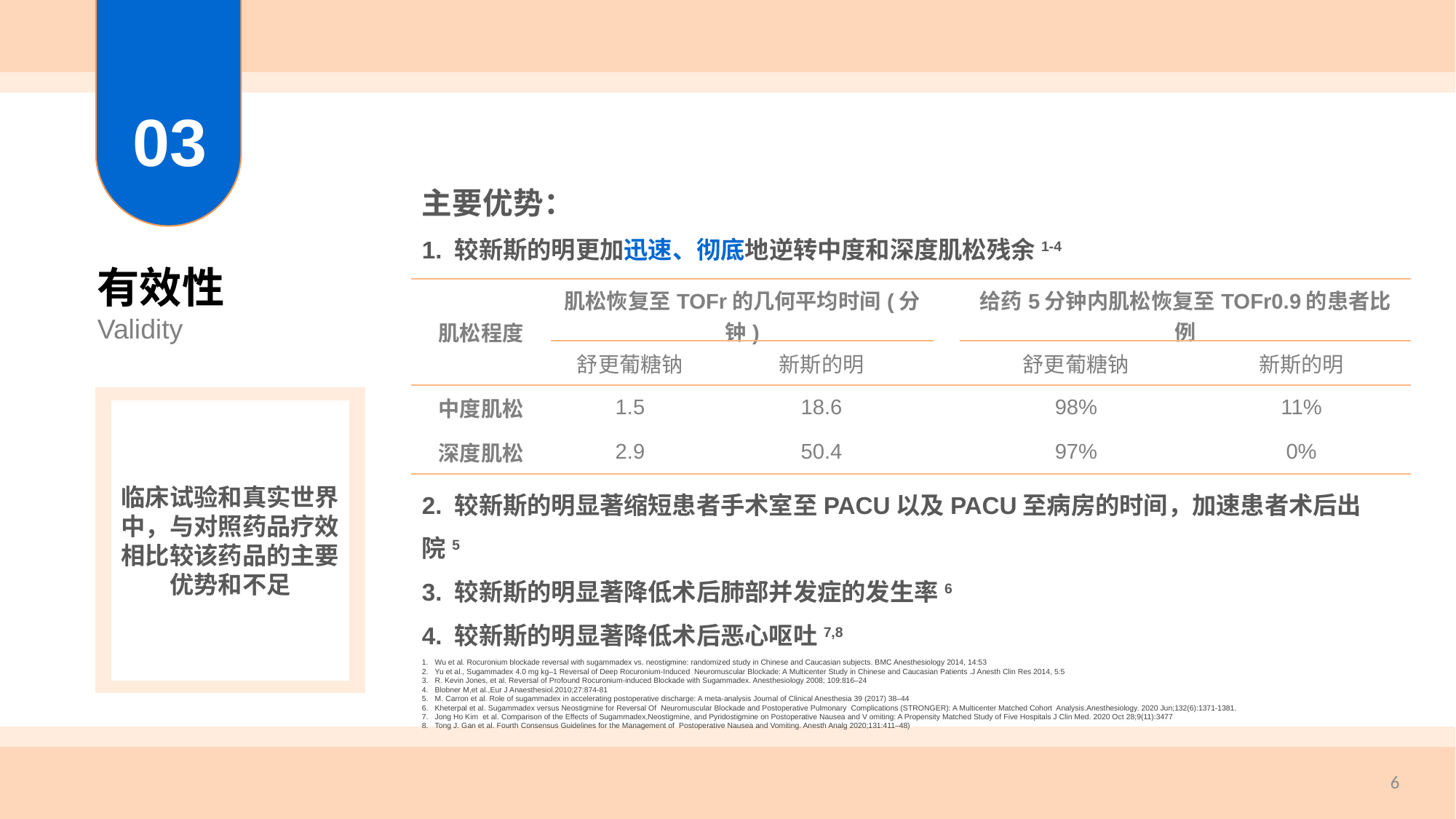

03
主要优势：
1. 较新斯的明更加迅速、彻底地逆转中度和深度肌松残余1-4
有效性
Validity
| 肌松程度 | 肌松恢复至TOFr的几何平均时间(分钟) |  |  | 给药5分钟内肌松恢复至TOFr0.9的患者比例 |  |
| --- | --- | --- | --- | --- | --- |
| 肌松程度 | 舒更葡糖钠 | 新斯的明 |  | 舒更葡糖钠 | 新斯的明 |
| 中度肌松 | 1.5 | 18.6 |  | 98% | 11% |
| 深度肌松 | 2.9 | 50.4 |  | 97% | 0% |

临床试验和真实世界中，与对照药品疗效相比较该药品的主要优势和不足
2. 较新斯的明显著缩短患者手术室至PACU以及PACU至病房的时间，加速患者术后出院5
3. 较新斯的明显著降低术后肺部并发症的发生率6
4. 较新斯的明显著降低术后恶心呕吐7,8
Wu et al. Rocuronium blockade reversal with sugammadex vs. neostigmine: randomized study in Chinese and Caucasian subjects. BMC Anesthesiology 2014, 14:53
Yu et al., Sugammadex 4.0 mg kg–1 Reversal of Deep Rocuronium-Induced  Neuromuscular Blockade: A Multicenter Study in Chinese and Caucasian Patients.J Anesth Clin Res 2014, 5:5
R. Kevin Jones, et al. Reversal of Profound Rocuronium-induced Blockade with Sugammadex. Anesthesiology 2008; 109:816–24
Blobner M,et al.,Eur J Anaesthesiol.2010;27:874-81
M. Carron et al. Role of sugammadex in accelerating postoperative discharge: A meta-analysis Journal of Clinical Anesthesia 39 (2017) 38–44
Kheterpal et al. Sugammadex versus Neostigmine for Reversal Of  Neuromuscular Blockade and Postoperative Pulmonary  Complications (STRONGER): A Multicenter Matched Cohort  Analysis.Anesthesiology. 2020 Jun;132(6):1371-1381.
Jong Ho Kim  et al. Comparison of the Effects of Sugammadex,Neostigmine, and Pyridostigmine on Postoperative Nausea and V omiting: A Propensity Matched Study of Five Hospitals J Clin Med. 2020 Oct 28;9(11):3477
Tong J. Gan et al. Fourth Consensus Guidelines for the Management of  Postoperative Nausea and Vomiting. Anesth Analg 2020;131:411–48)
6